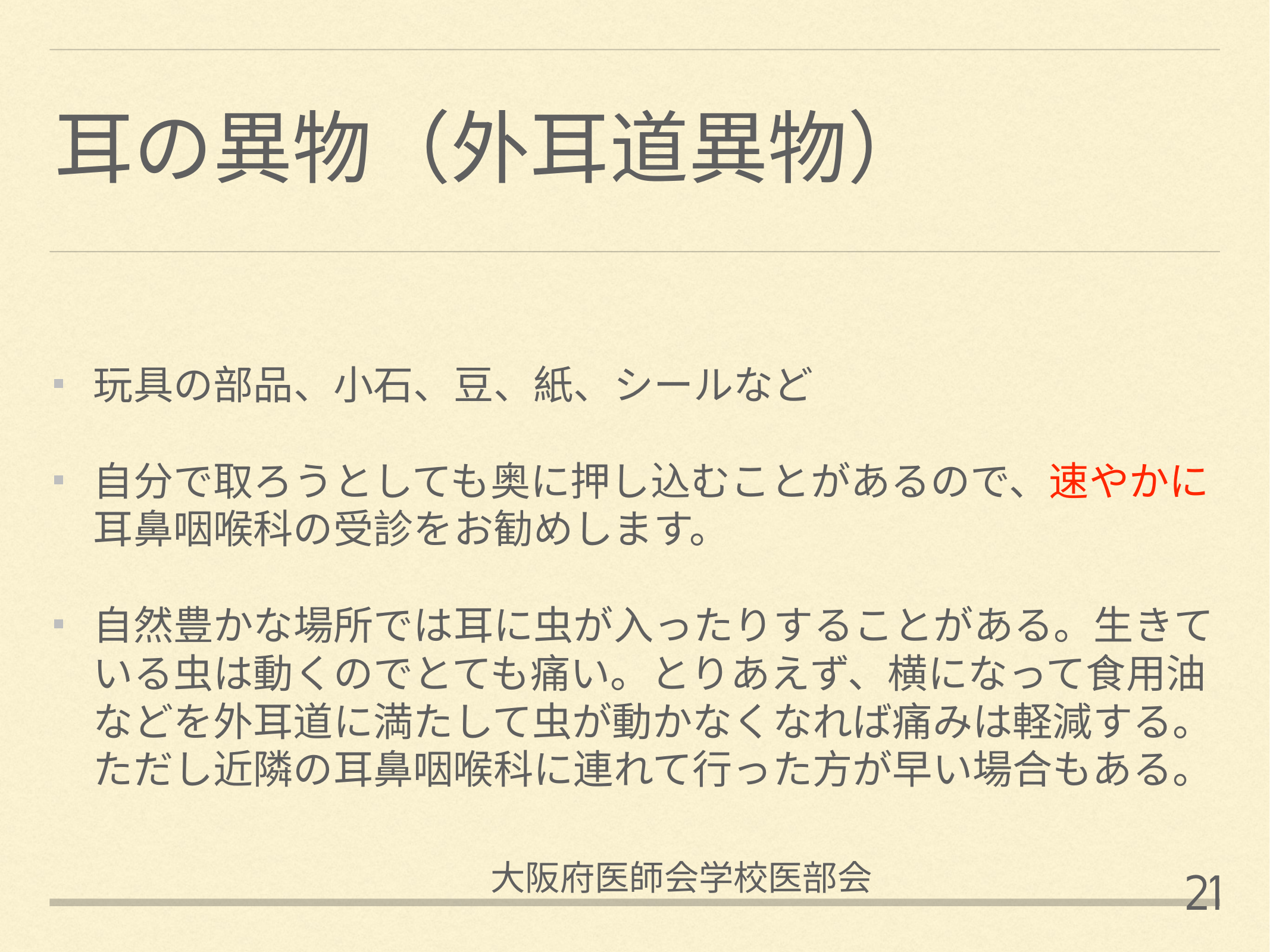

# 耳の異物（外耳道異物）
玩具の部品、小石、豆、紙、シールなど
自分で取ろうとしても奥に押し込むことがあるので、速やかに耳鼻咽喉科の受診をお勧めします。
自然豊かな場所では耳に虫が入ったりすることがある。生きている虫は動くのでとても痛い。とりあえず、横になって食用油などを外耳道に満たして虫が動かなくなれば痛みは軽減する。ただし近隣の耳鼻咽喉科に連れて行った方が早い場合もある。
大阪府医師会学校医部会
21